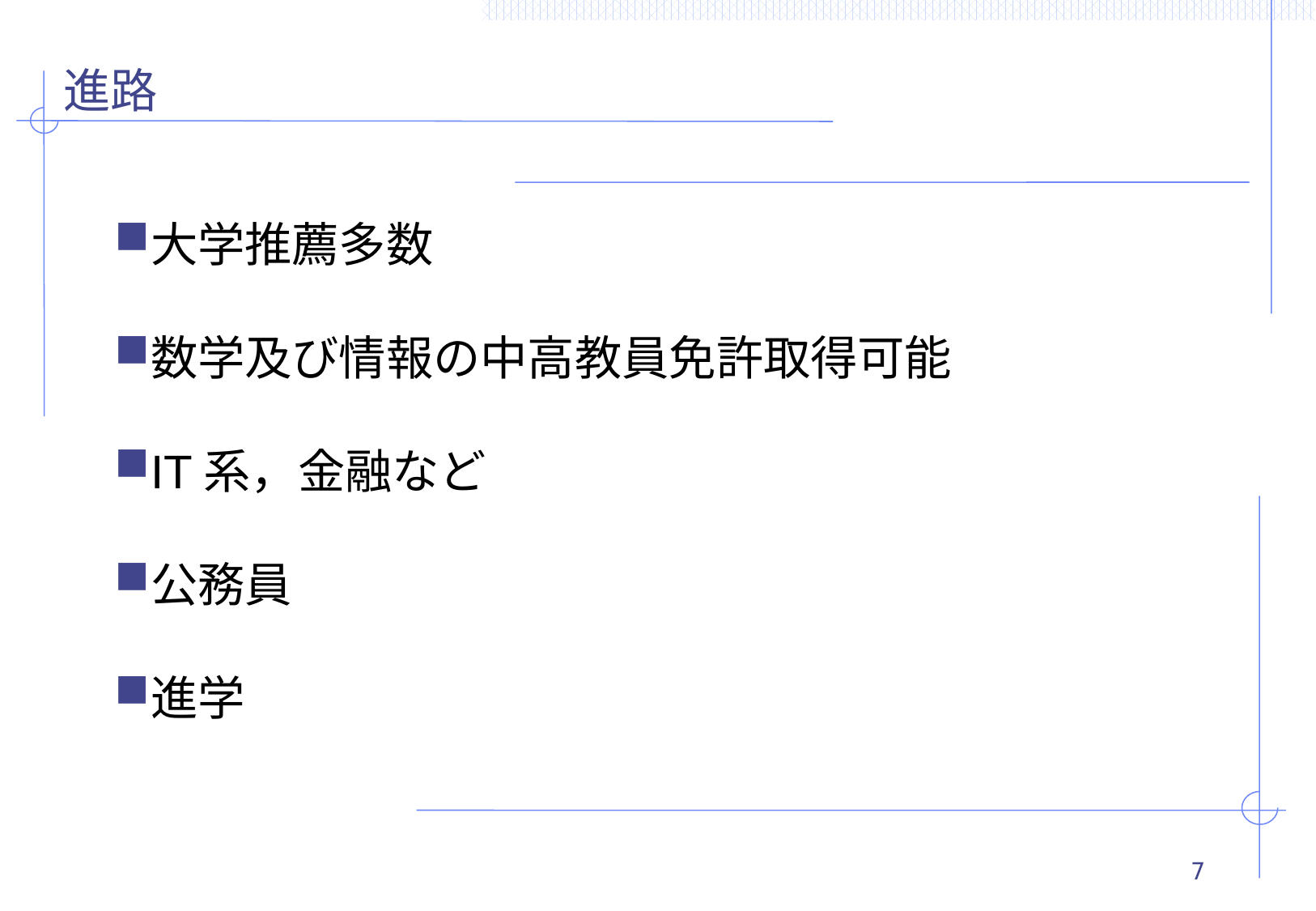

# 進路
大学推薦多数

数学及び情報の中高教員免許取得可能

IT系，金融など

公務員

進学

7